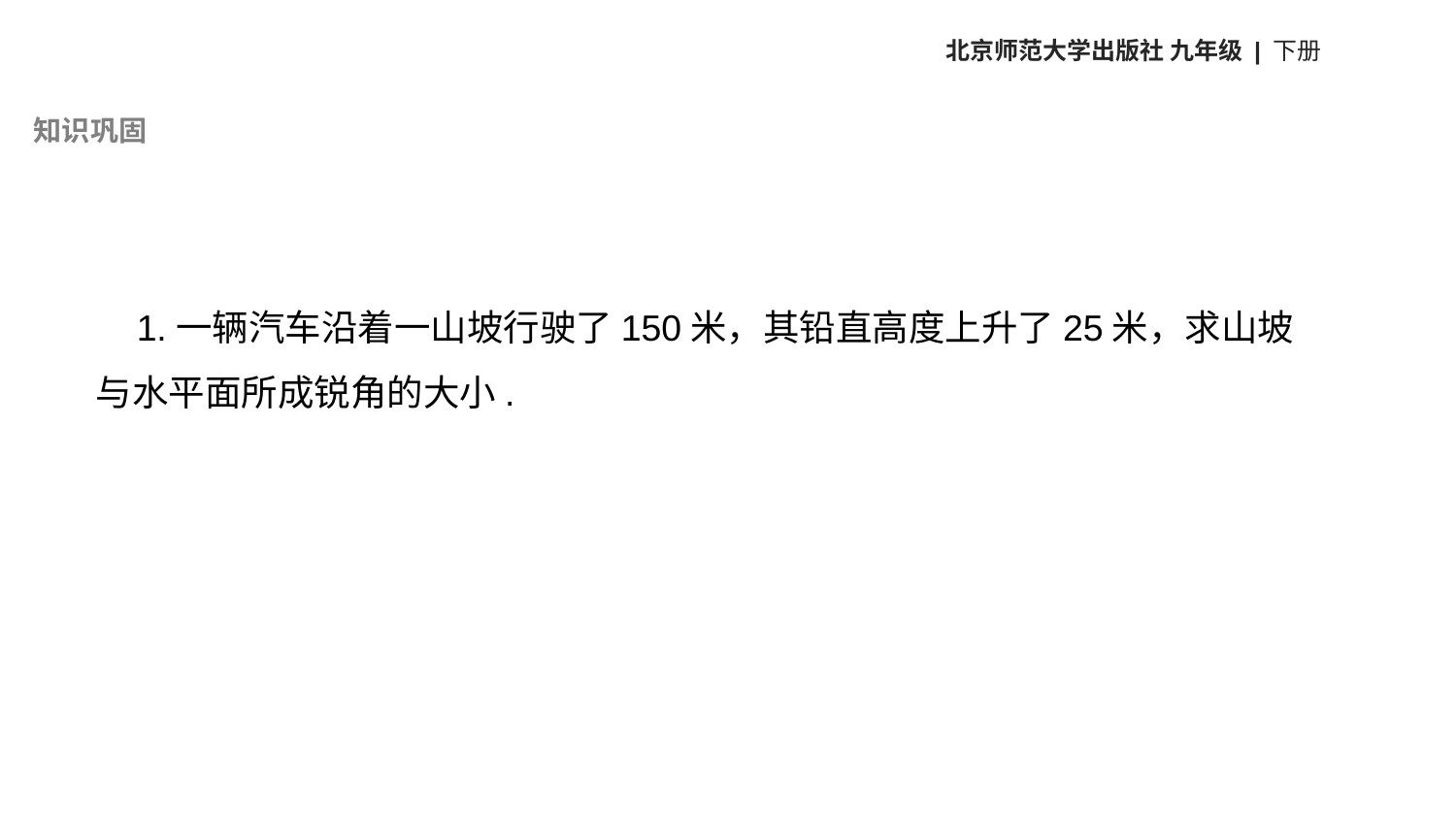

北京师范大学出版社 九年级 | 下册
知识巩固

    1.一辆汽车沿着一山坡行驶了150米，其铅直高度上升了25米，求山坡与水平面所成锐角的大小.